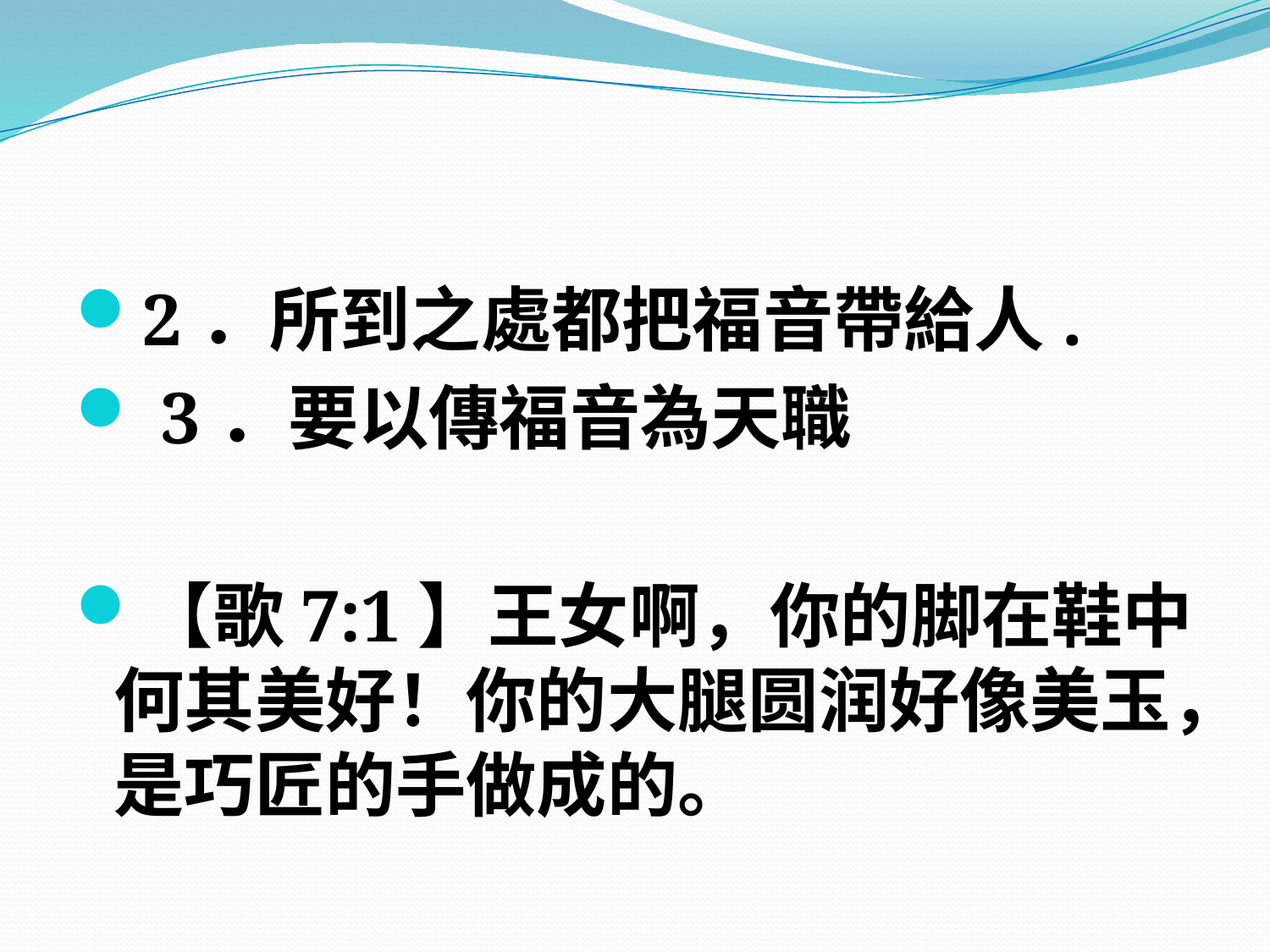

#
2．所到之處都把福音帶給人.
 3．要以傳福音為天職

【歌7:1】王女啊，你的脚在鞋中何其美好！你的大腿圆润好像美玉，是巧匠的手做成的。